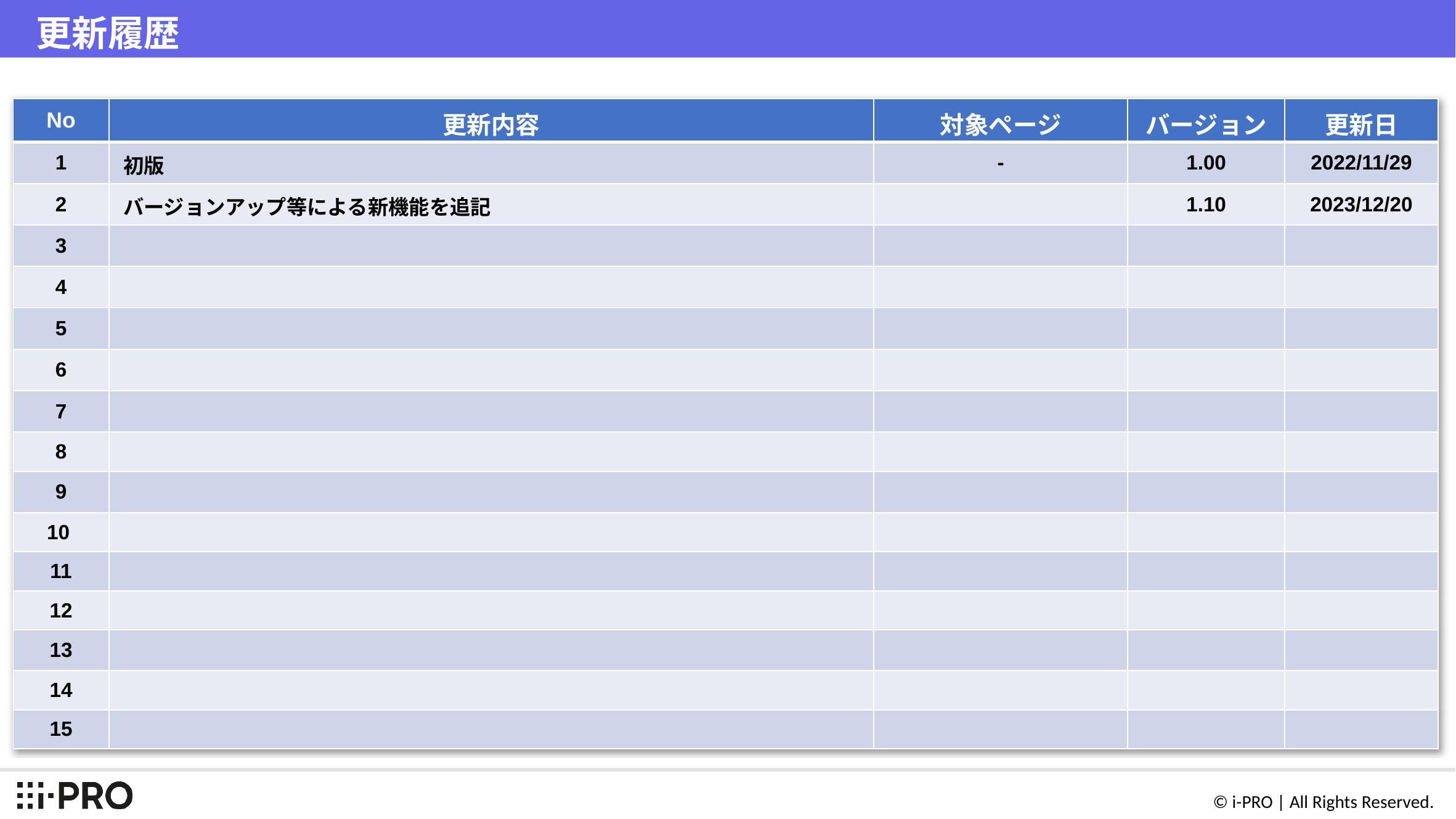

# 更新履歴
| No | 更新内容 | 対象ページ | バージョン | 更新日 |
| --- | --- | --- | --- | --- |
| 1 | 初版 | - | 1.00 | 2022/11/29 |
| 2 | バージョンアップ等による新機能を追記 |  | 1.10 | 2023/12/20 |
| 3 |  |  |  |  |
| 4 |  |  |  |  |
| 5 |  |  |  |  |
| 6 |  |  |  |  |
| 7 |  |  |  |  |
| 8 |  |  |  |  |
| 9 |  |  |  |  |
| 10 |  |  |  |  |
| 11 |  |  |  |  |
| 12 |  |  |  |  |
| 13 |  |  |  |  |
| 14 |  |  |  |  |
| 15 |  |  |  |  |